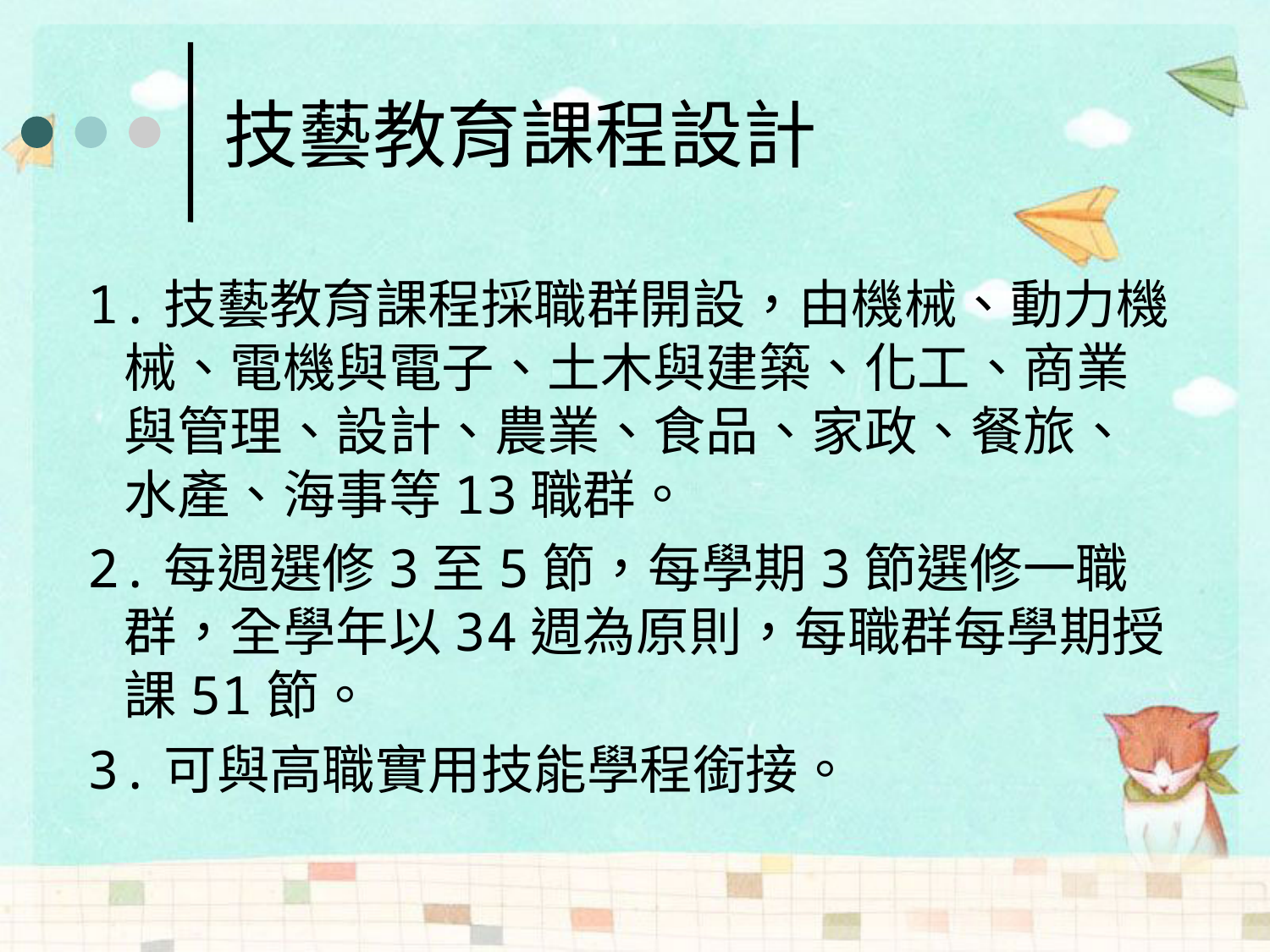

# 技藝教育課程設計
1.技藝教育課程採職群開設，由機械、動力機械、電機與電子、土木與建築、化工、商業與管理、設計、農業、食品、家政、餐旅、水產、海事等13職群。
2.每週選修3至5節，每學期3節選修一職群，全學年以34週為原則，每職群每學期授課51節。
3.可與高職實用技能學程銜接。